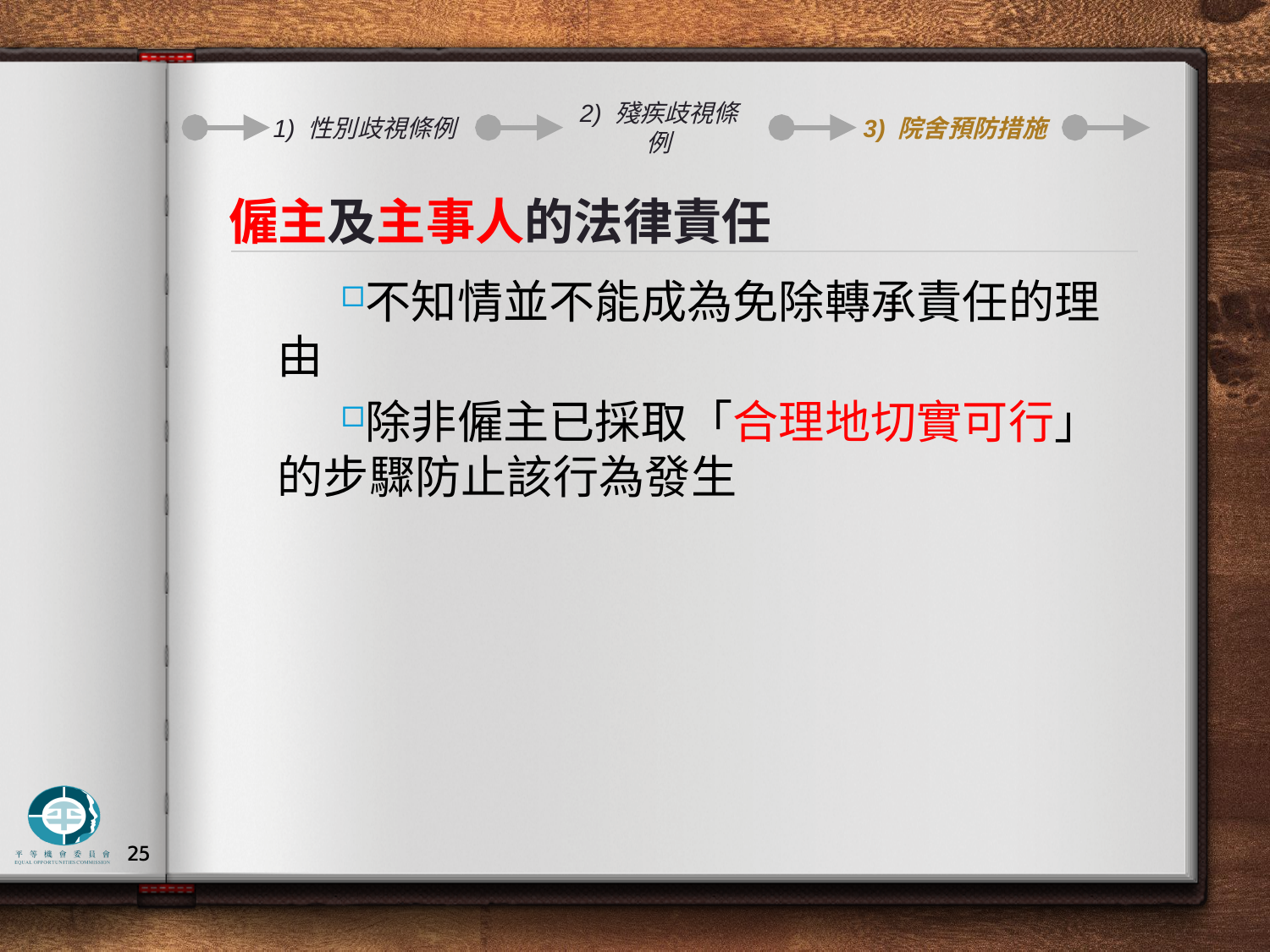

1) 性別歧視條例
2) 殘疾歧視條例
3) 院舍預防措施
# 僱主及主事人的法律責任
不知情並不能成為免除轉承責任的理由
除非僱主已採取「合理地切實可行」的步驟防止該行為發生